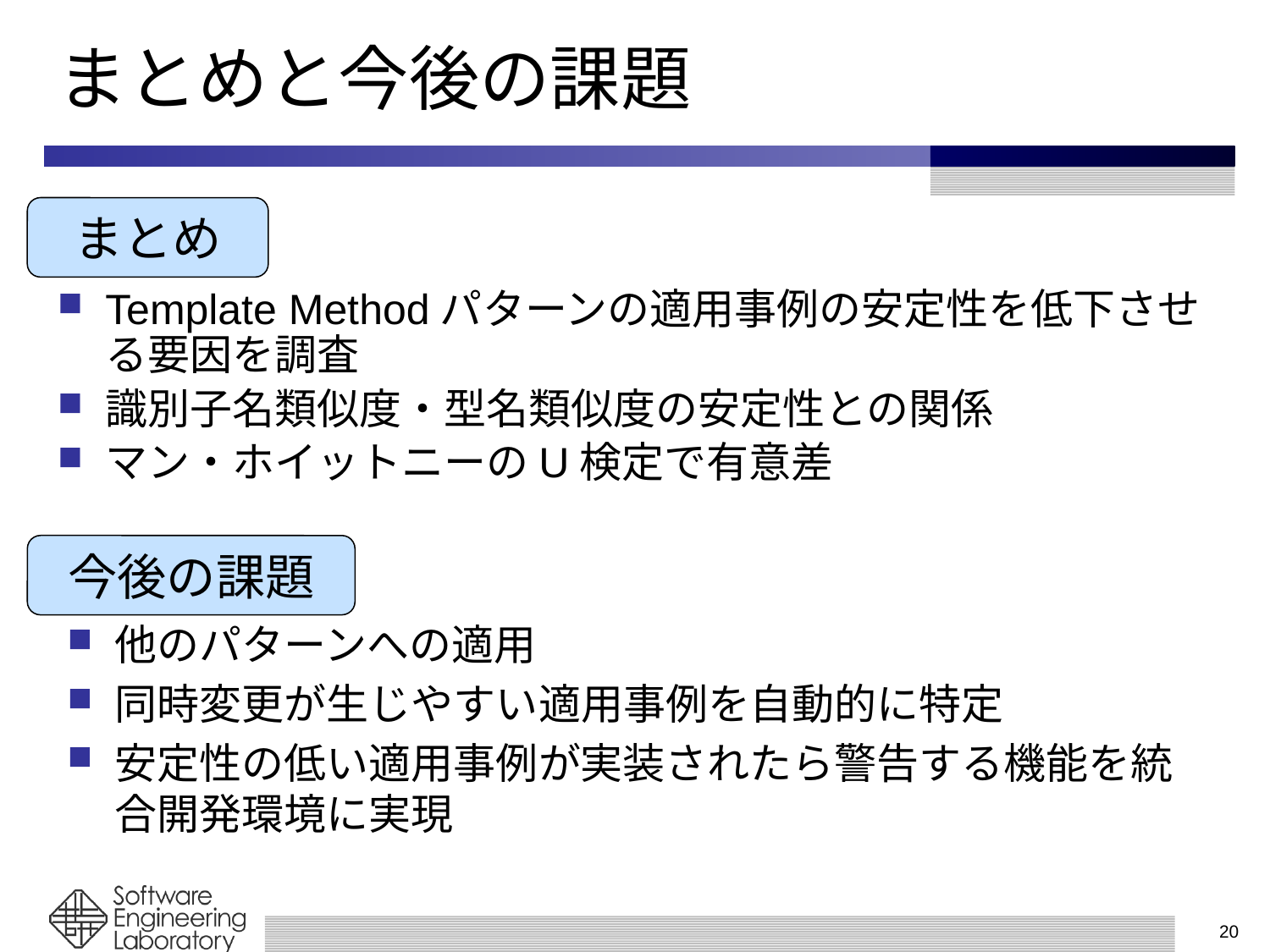

# まとめと今後の課題
まとめ
Template Methodパターンの適用事例の安定性を低下させる要因を調査
識別子名類似度・型名類似度の安定性との関係
マン・ホイットニーのU検定で有意差
今後の課題
他のパターンへの適用
同時変更が生じやすい適用事例を自動的に特定
安定性の低い適用事例が実装されたら警告する機能を統合開発環境に実現
20